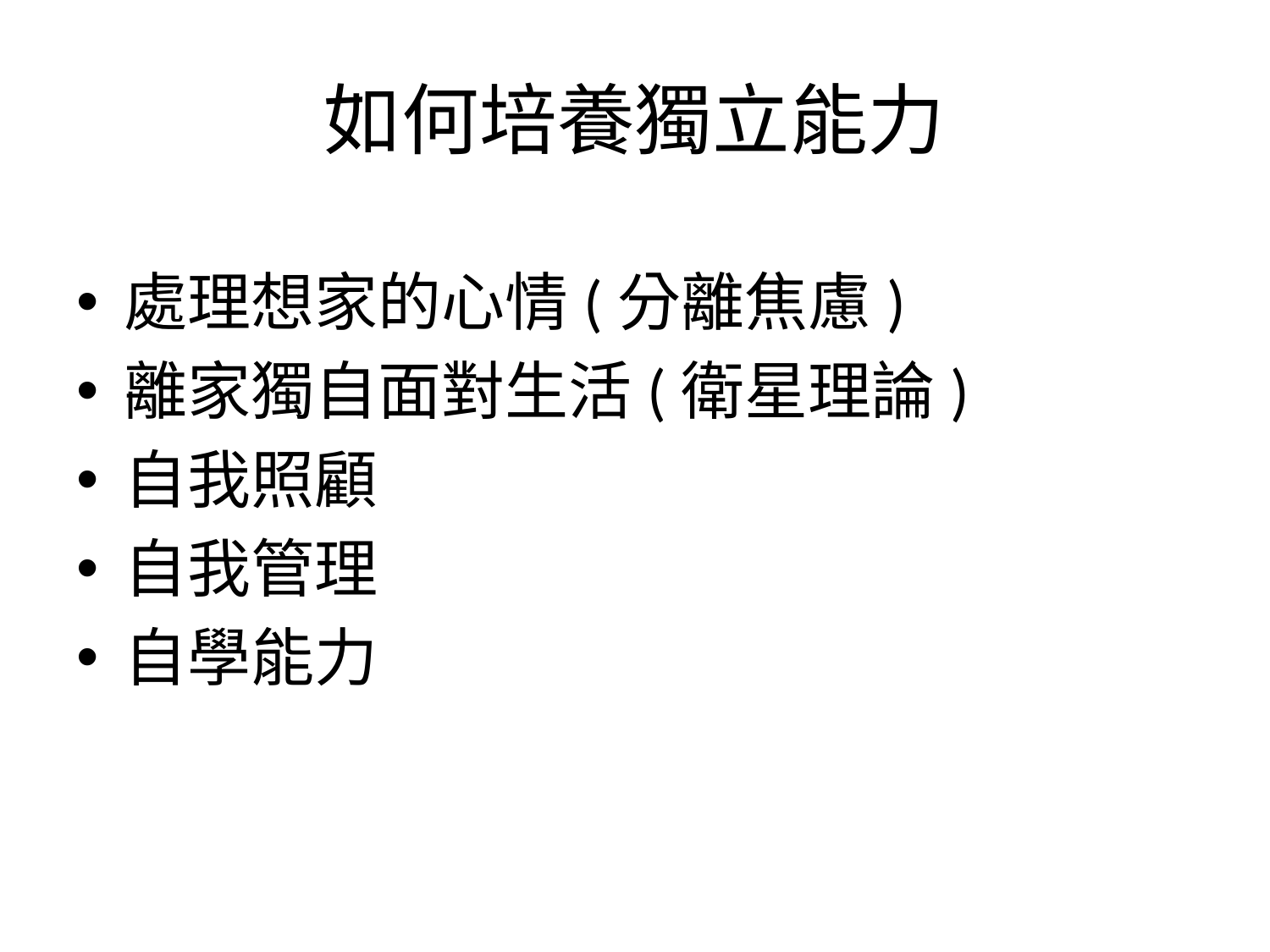

# 如何培養獨立能力
處理想家的心情(分離焦慮)
離家獨自面對生活(衛星理論)
自我照顧
自我管理
自學能力